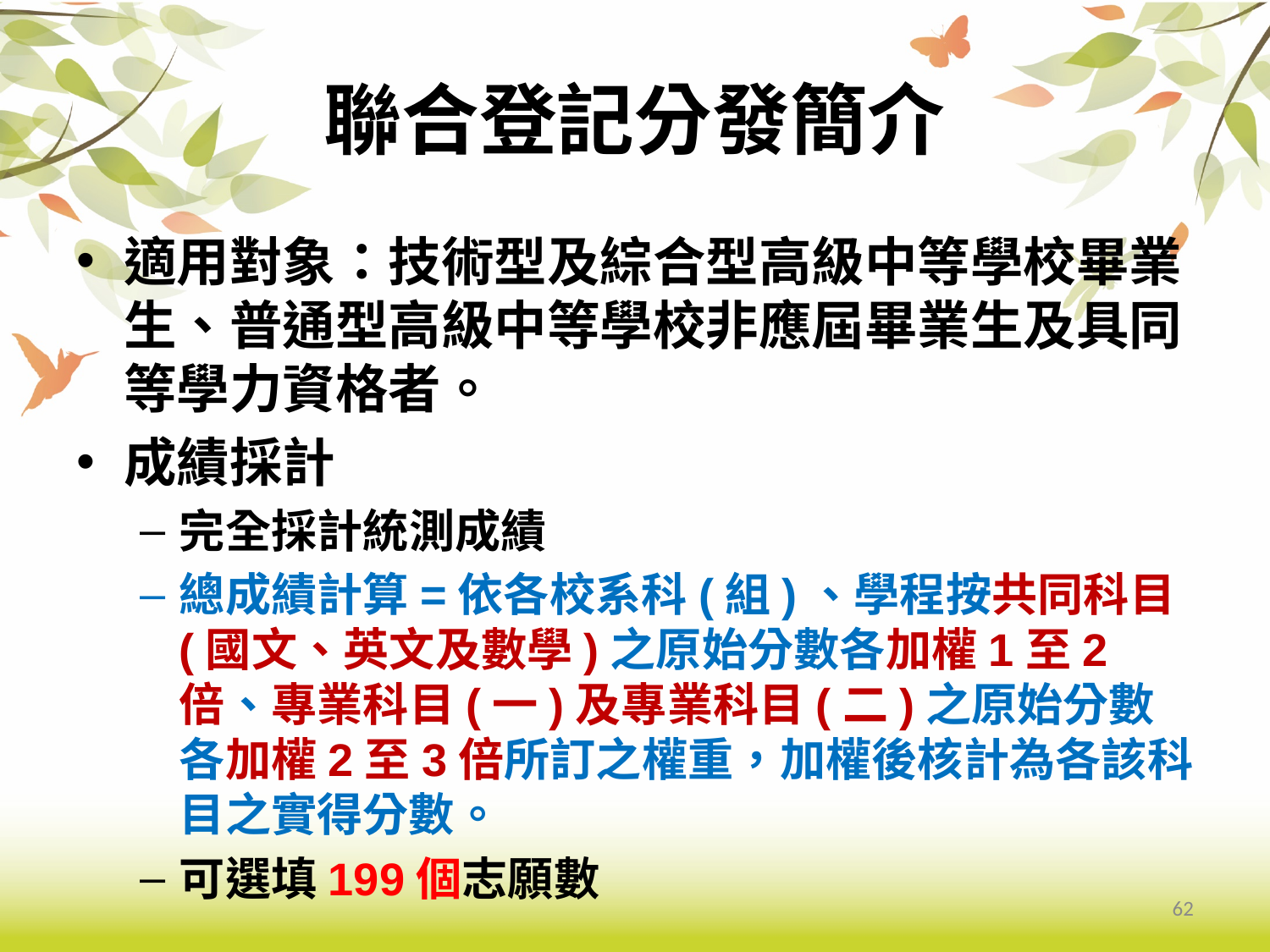

# 聯合登記分發簡介
適用對象：技術型及綜合型高級中等學校畢業生、普通型高級中等學校非應屆畢業生及具同等學力資格者。
成績採計
完全採計統測成績
總成績計算=依各校系科(組)、學程按共同科目(國文、英文及數學)之原始分數各加權1至2倍、專業科目(一)及專業科目(二)之原始分數各加權2至3倍所訂之權重，加權後核計為各該科目之實得分數。
可選填199個志願數
62